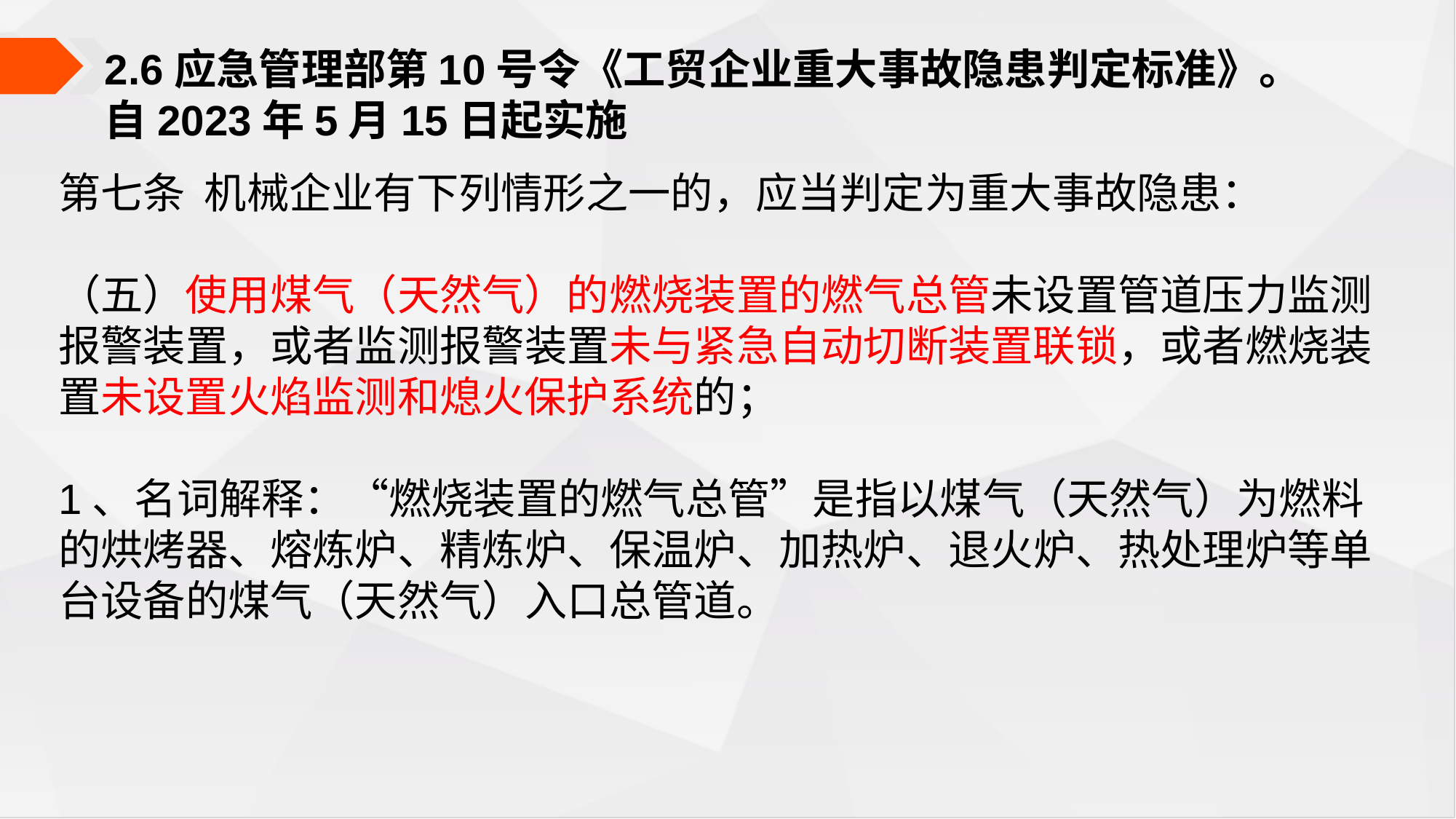

2.6应急管理部第10号令《工贸企业重大事故隐患判定标准》。自2023年5月15日起实施

第七条  机械企业有下列情形之一的，应当判定为重大事故隐患：

（五）使用煤气（天然气）的燃烧装置的燃气总管未设置管道压力监测报警装置，或者监测报警装置未与紧急自动切断装置联锁，或者燃烧装置未设置火焰监测和熄火保护系统的；

1、名词解释：“燃烧装置的燃气总管”是指以煤气（天然气）为燃料的烘烤器、熔炼炉、精炼炉、保温炉、加热炉、退火炉、热处理炉等单台设备的煤气（天然气）入口总管道。